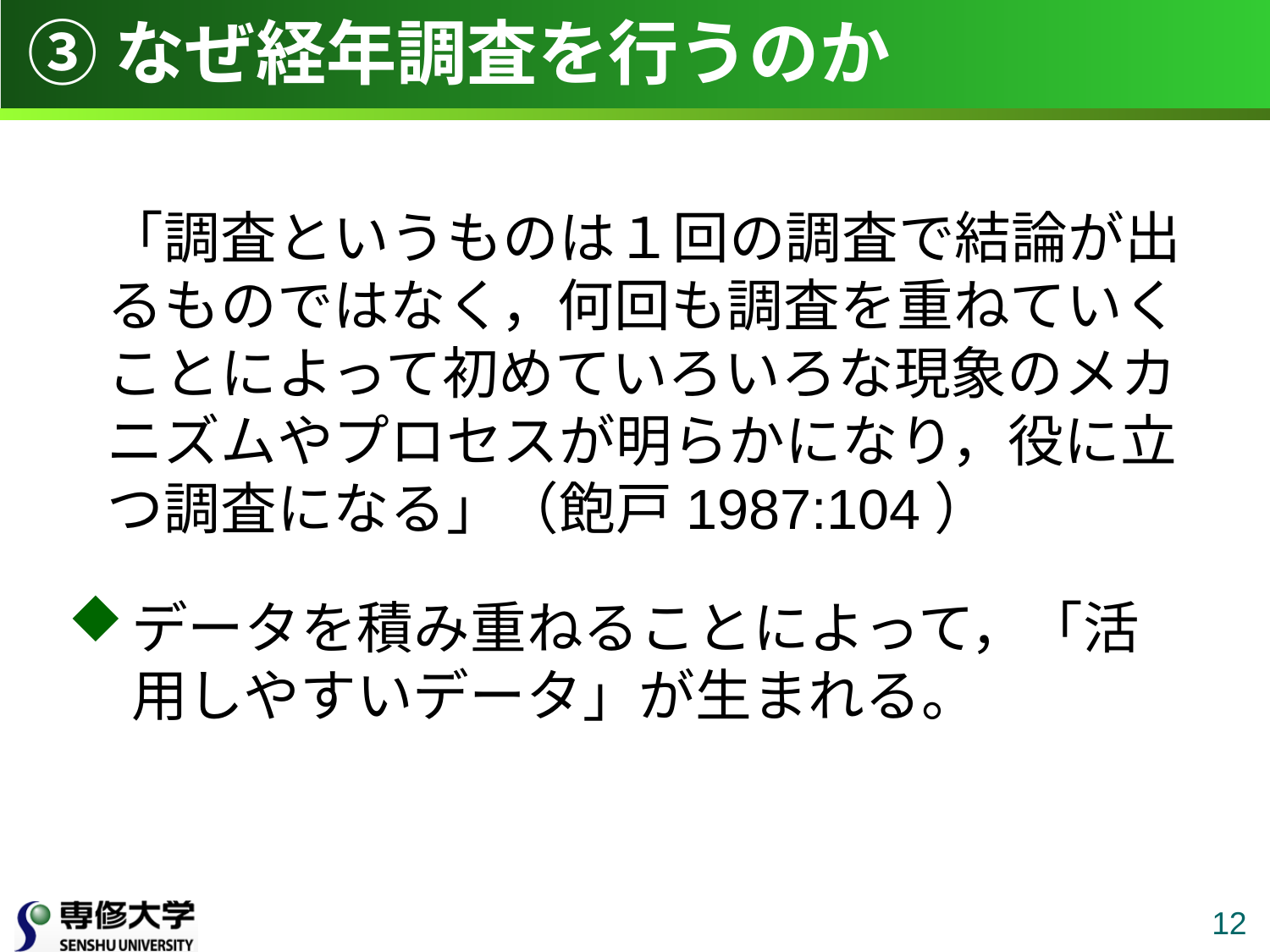

# ③なぜ経年調査を行うのか
「調査というものは１回の調査で結論が出るものではなく，何回も調査を重ねていくことによって初めていろいろな現象のメカニズムやプロセスが明らかになり，役に立つ調査になる」（飽戸1987:104）
データを積み重ねることによって，「活用しやすいデータ」が生まれる。
12